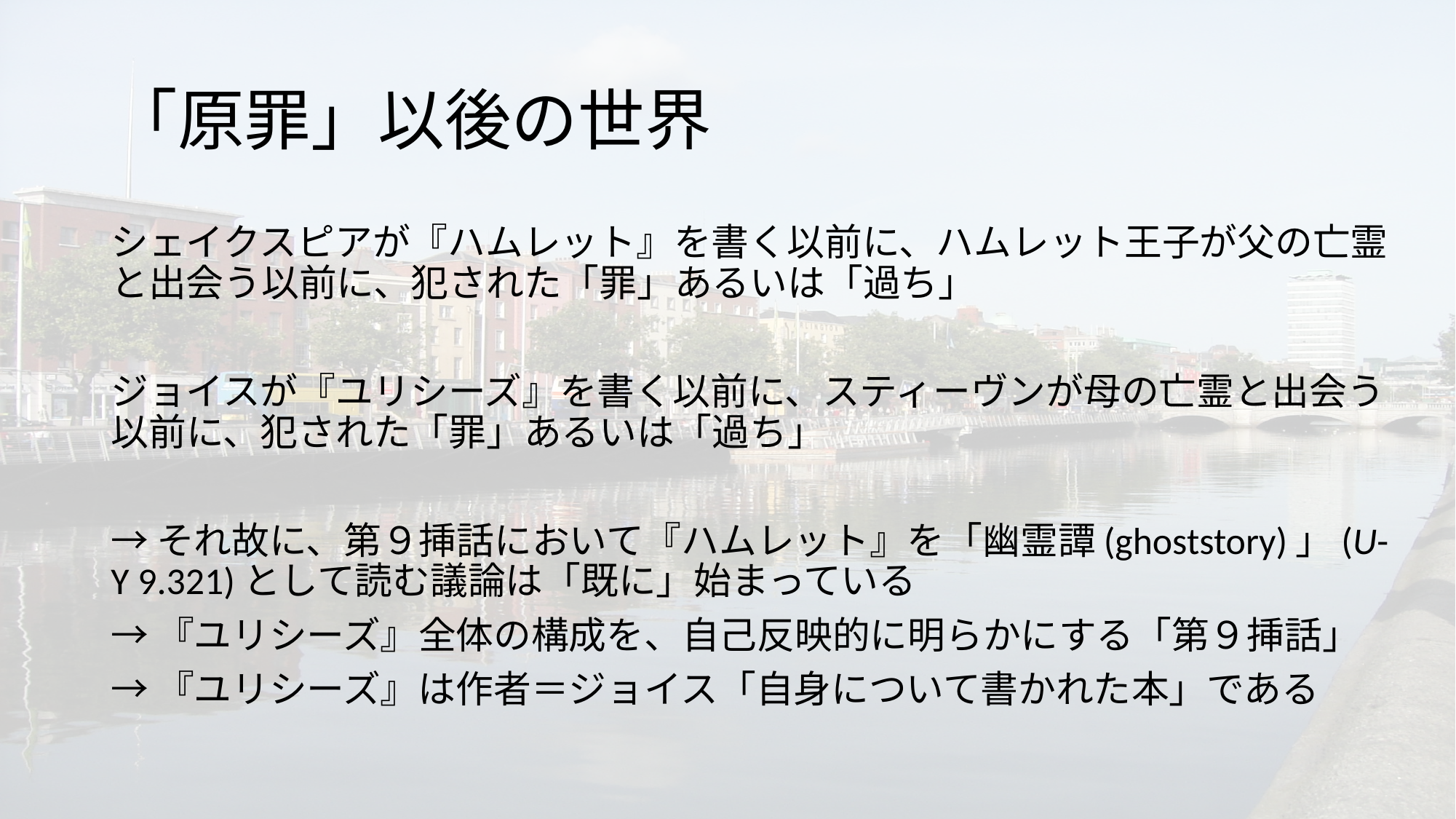

# 「原罪」以後の世界
シェイクスピアが『ハムレット』を書く以前に、ハムレット王子が父の亡霊と出会う以前に、犯された「罪」あるいは「過ち」

ジョイスが『ユリシーズ』を書く以前に、スティーヴンが母の亡霊と出会う以前に、犯された「罪」あるいは「過ち」

→それ故に、第９挿話において『ハムレット』を「幽霊譚(ghoststory)」(U-Y 9.321)として読む議論は「既に」始まっている
→『ユリシーズ』全体の構成を、自己反映的に明らかにする「第９挿話」
→『ユリシーズ』は作者＝ジョイス「自身について書かれた本」である